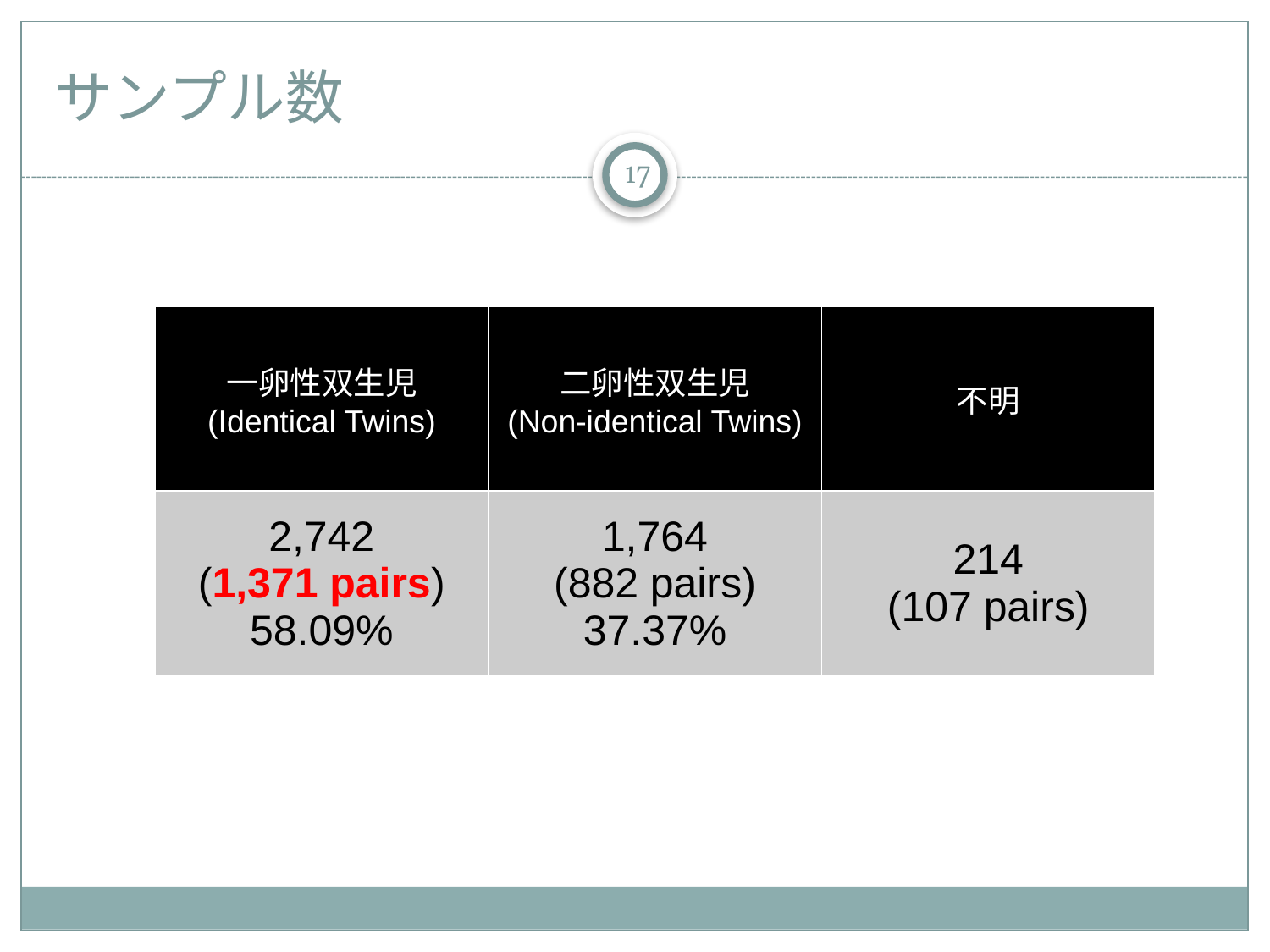

# サンプル数
17
| 一卵性双生児 (Identical Twins) | 二卵性双生児 (Non-identical Twins) | 不明 |
| --- | --- | --- |
| 2,742 (1,371 pairs) 58.09% | 1,764 (882 pairs) 37.37% | 214 (107 pairs) |